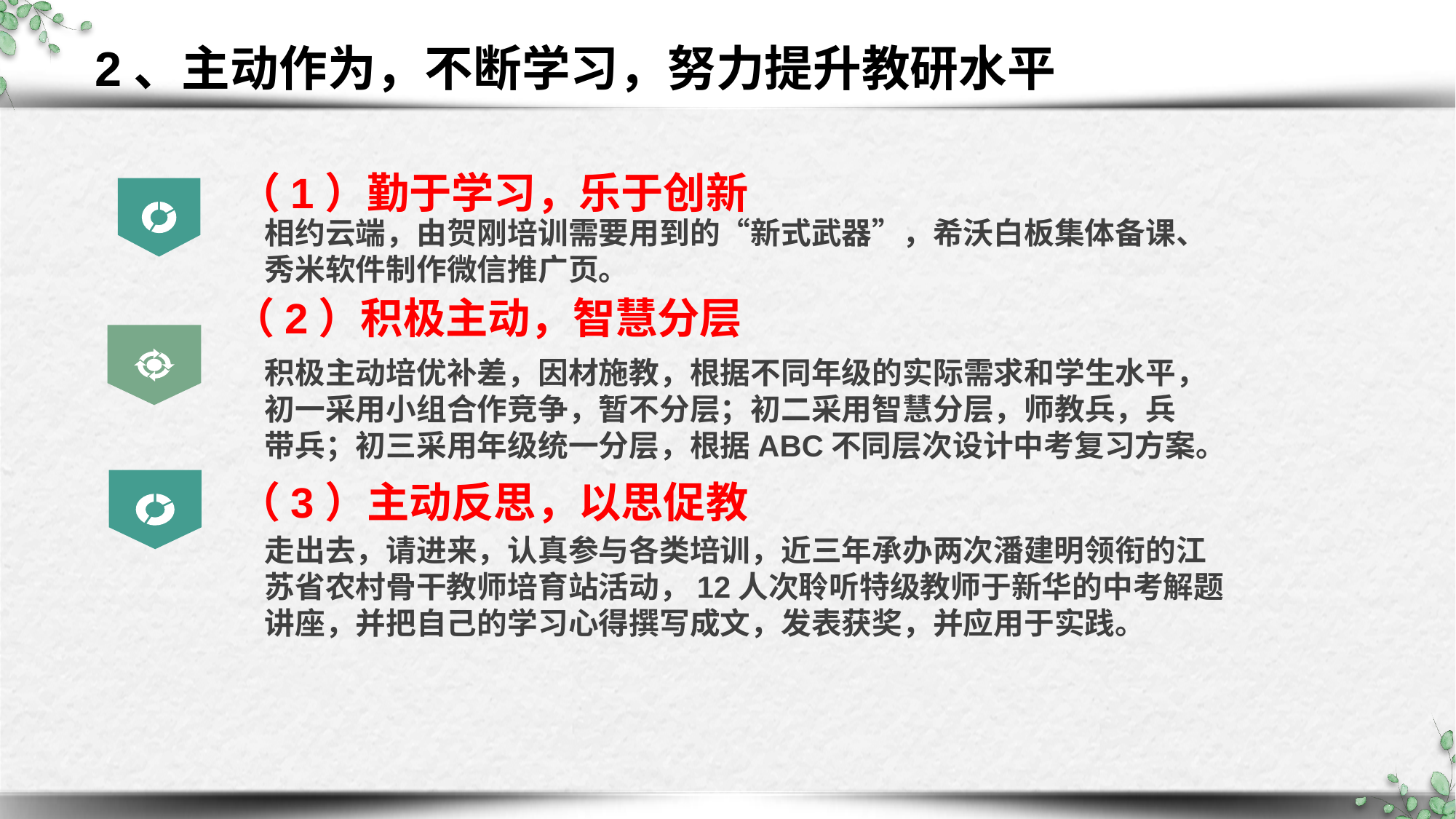

添加幻灯片小标题
2、主动作为，不断学习，努力提升教研水平

（1）勤于学习，乐于创新

相约云端，由贺刚培训需要用到的“新式武器”，希沃白板集体备课、
秀米软件制作微信推广页。
 （2）积极主动，智慧分层

积极主动培优补差，因材施教，根据不同年级的实际需求和学生水平，初一采用小组合作竞争，暂不分层；初二采用智慧分层，师教兵，兵带兵；初三采用年级统一分层，根据ABC不同层次设计中考复习方案。
（3）主动反思，以思促教

走出去，请进来，认真参与各类培训，近三年承办两次潘建明领衔的江苏省农村骨干教师培育站活动，12人次聆听特级教师于新华的中考解题讲座，并把自己的学习心得撰写成文，发表获奖，并应用于实践。
延时符